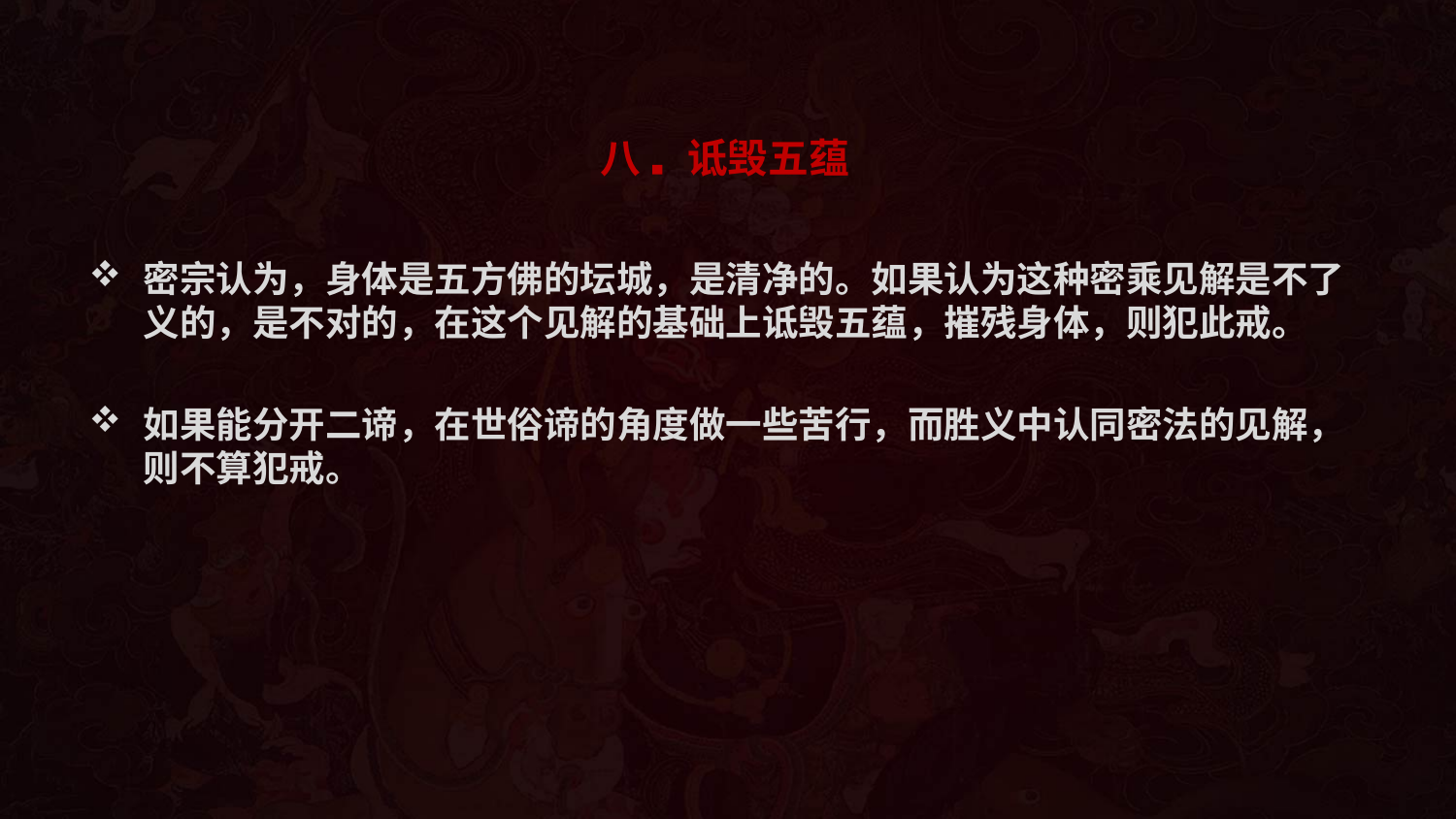

# 八. 诋毁五蕴
密宗认为，身体是五方佛的坛城，是清净的。如果认为这种密乘见解是不了义的，是不对的，在这个见解的基础上诋毁五蕴，摧残身体，则犯此戒。

如果能分开二谛，在世俗谛的角度做一些苦行，而胜义中认同密法的见解，则不算犯戒。